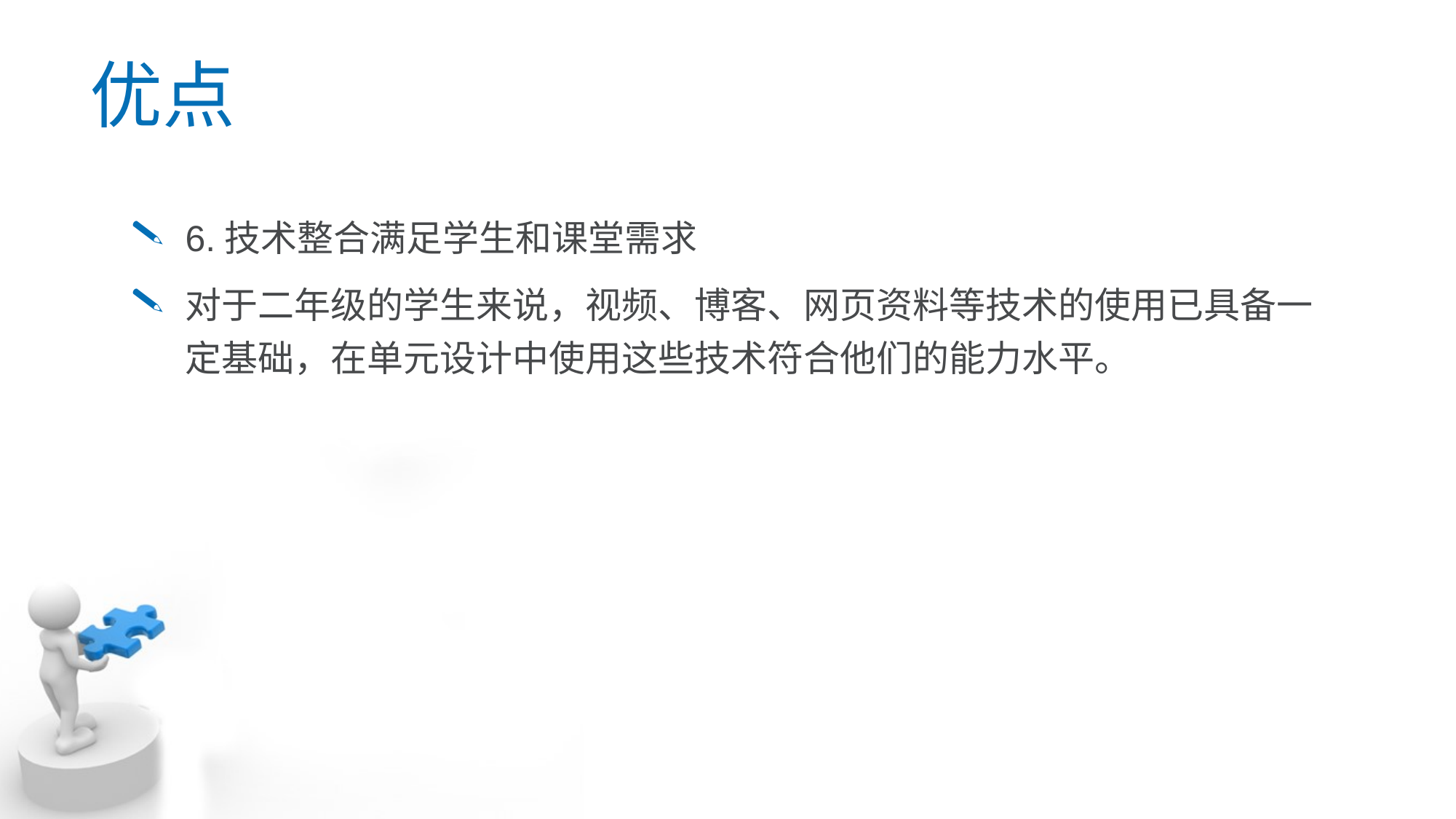

优点
6.技术整合满足学生和课堂需求
对于二年级的学生来说，视频、博客、网页资料等技术的使用已具备一定基础，在单元设计中使用这些技术符合他们的能力水平。